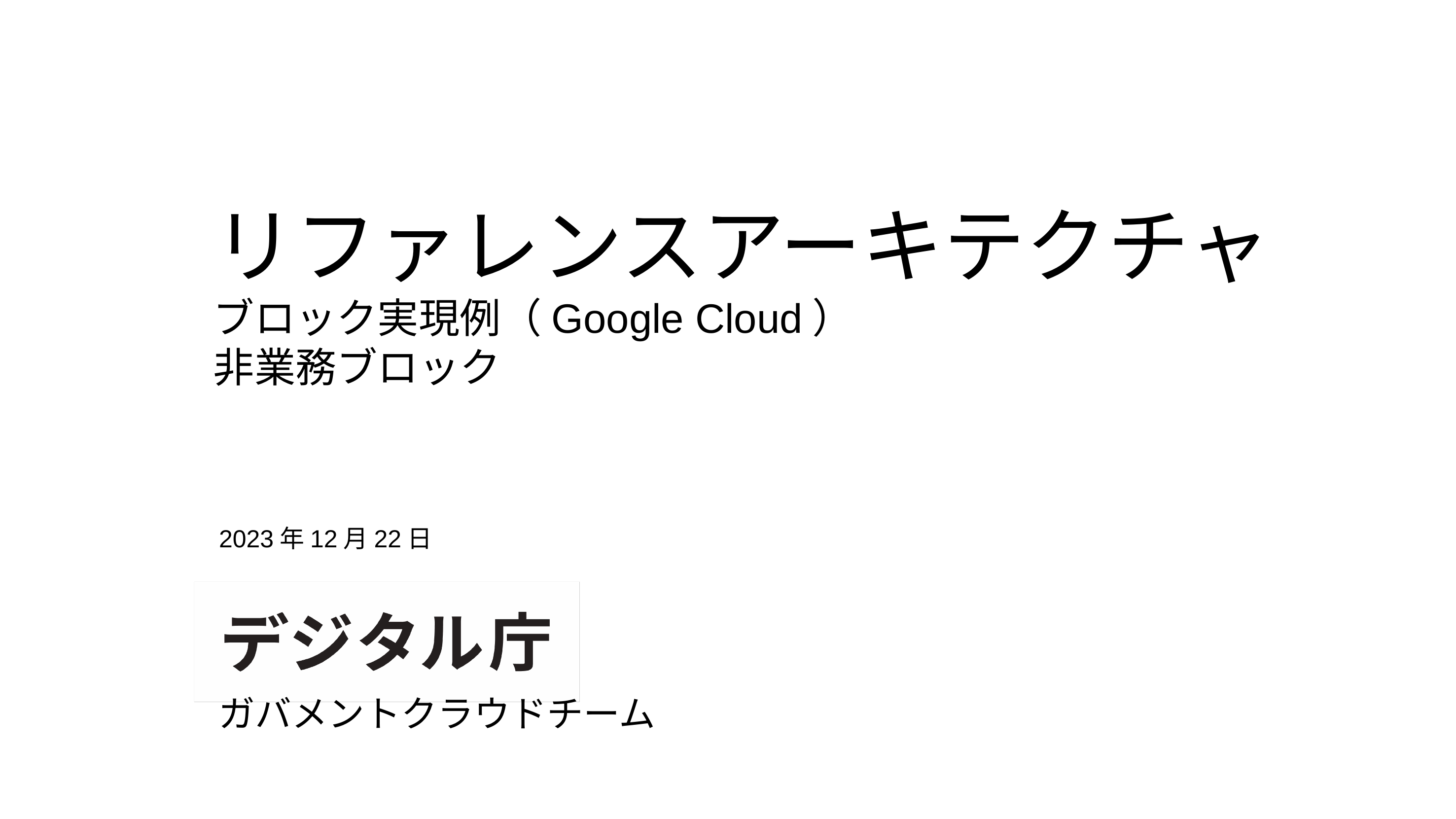

# リファレンスアーキテクチャ ブロック実現例（Google Cloud） 非業務ブロック
2023年12月22日
ガバメントクラウドチーム